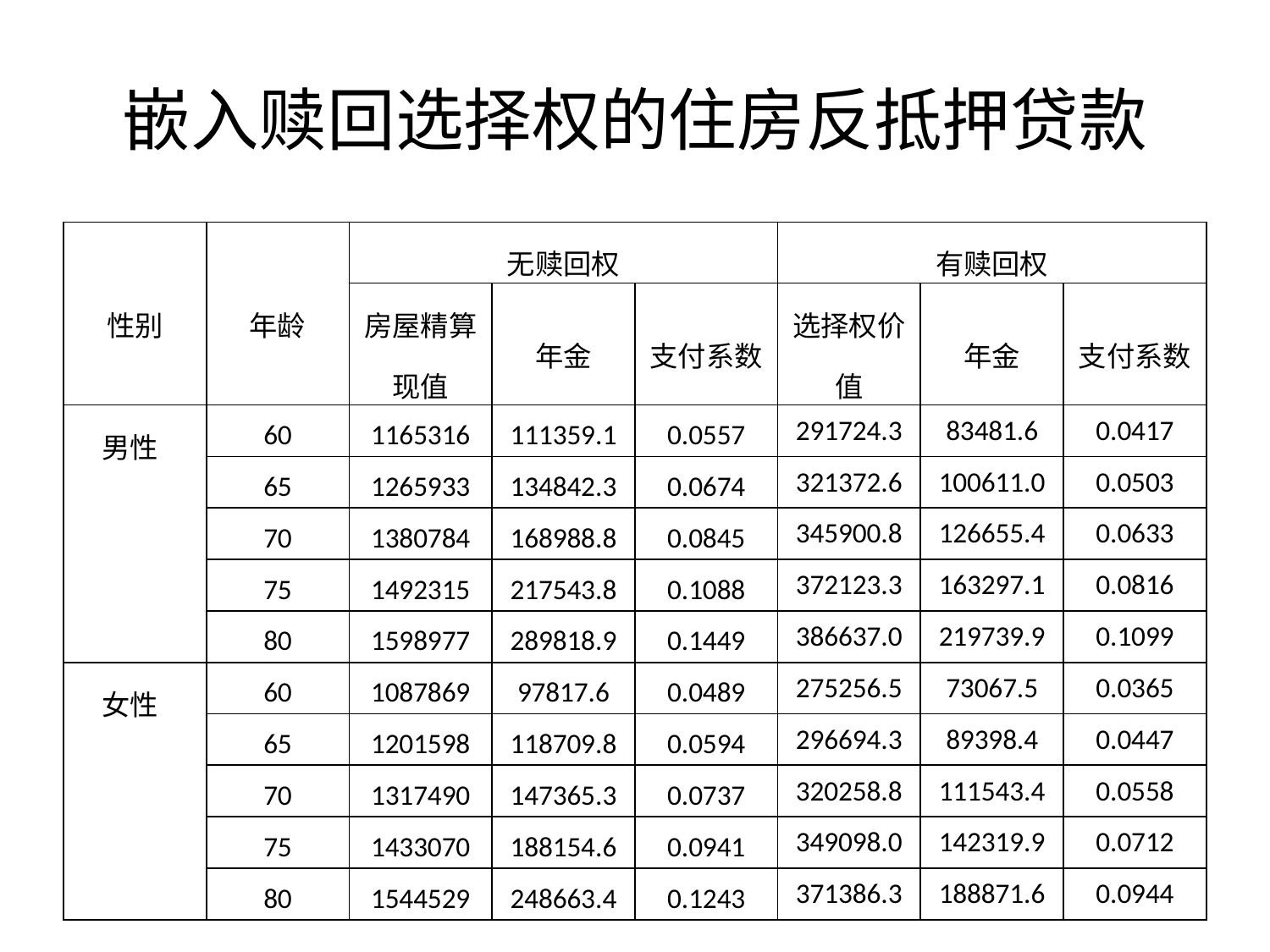

# 嵌入赎回选择权的住房反抵押贷款
| 性别 | 年龄 | 无赎回权 |  |  | 有赎回权 |  |  |
| --- | --- | --- | --- | --- | --- | --- | --- |
|  |  | 房屋精算现值 | 年金 | 支付系数 | 选择权价值 | 年金 | 支付系数 |
| 男性 | 60 | 1165316 | 111359.1 | 0.0557 | 291724.3 | 83481.6 | 0.0417 |
|  | 65 | 1265933 | 134842.3 | 0.0674 | 321372.6 | 100611.0 | 0.0503 |
|  | 70 | 1380784 | 168988.8 | 0.0845 | 345900.8 | 126655.4 | 0.0633 |
|  | 75 | 1492315 | 217543.8 | 0.1088 | 372123.3 | 163297.1 | 0.0816 |
|  | 80 | 1598977 | 289818.9 | 0.1449 | 386637.0 | 219739.9 | 0.1099 |
| 女性 | 60 | 1087869 | 97817.6 | 0.0489 | 275256.5 | 73067.5 | 0.0365 |
|  | 65 | 1201598 | 118709.8 | 0.0594 | 296694.3 | 89398.4 | 0.0447 |
|  | 70 | 1317490 | 147365.3 | 0.0737 | 320258.8 | 111543.4 | 0.0558 |
|  | 75 | 1433070 | 188154.6 | 0.0941 | 349098.0 | 142319.9 | 0.0712 |
|  | 80 | 1544529 | 248663.4 | 0.1243 | 371386.3 | 188871.6 | 0.0944 |